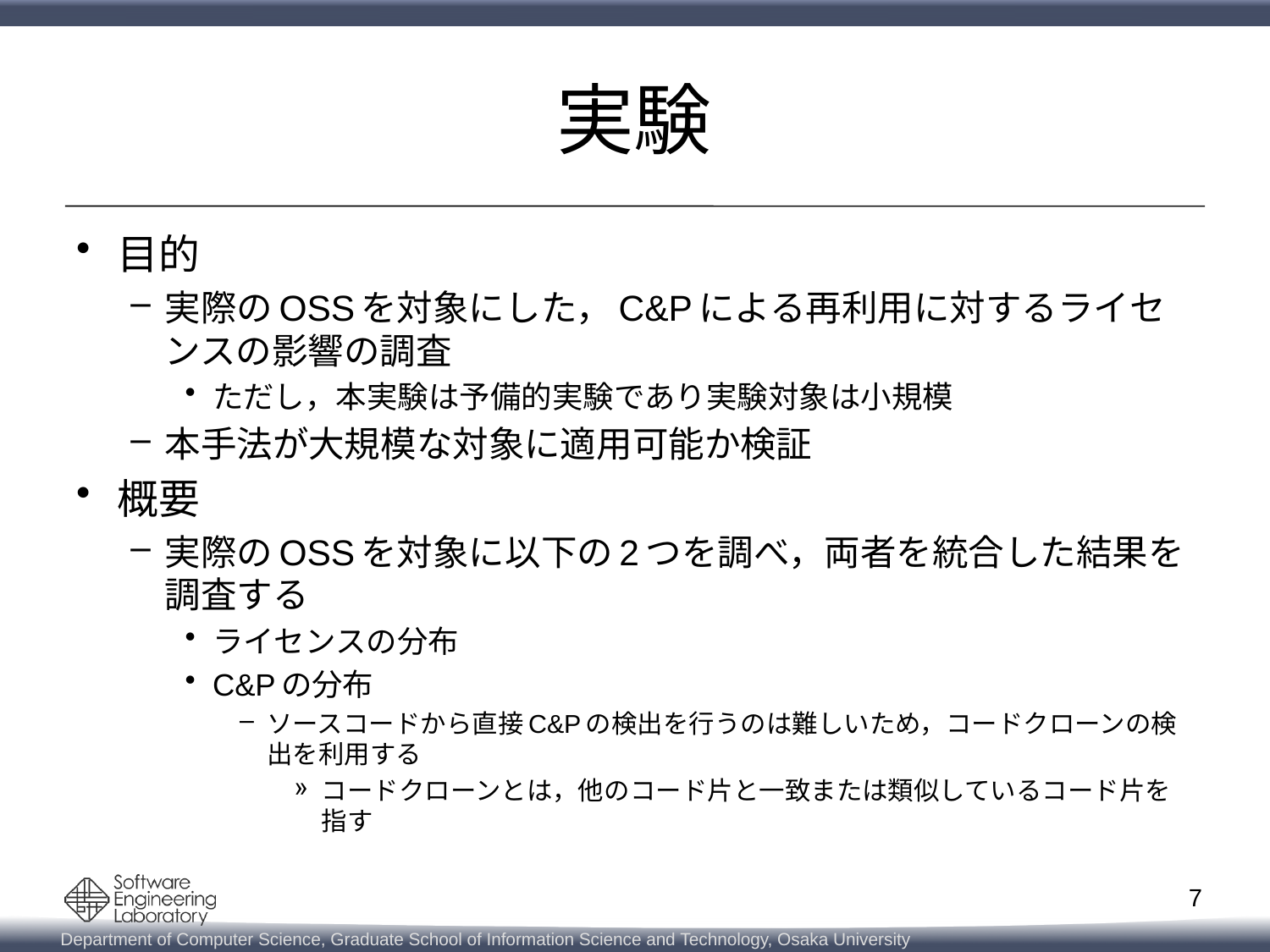

# 実験
目的
実際のOSSを対象にした，C&Pによる再利用に対するライセンスの影響の調査
ただし，本実験は予備的実験であり実験対象は小規模
本手法が大規模な対象に適用可能か検証
概要
実際のOSSを対象に以下の2つを調べ，両者を統合した結果を調査する
ライセンスの分布
C&Pの分布
ソースコードから直接C&Pの検出を行うのは難しいため，コードクローンの検出を利用する
コードクローンとは，他のコード片と一致または類似しているコード片を指す

7